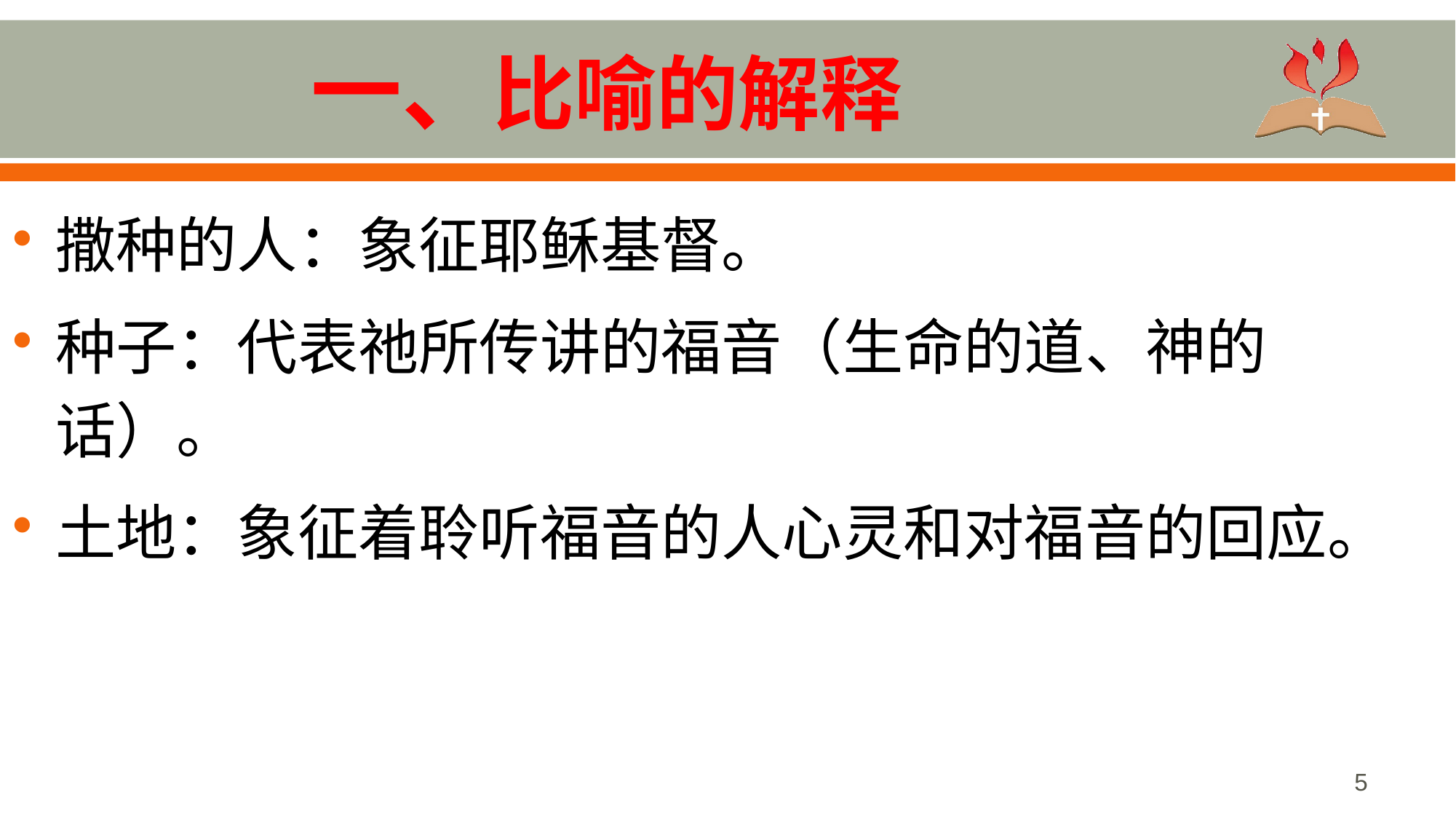

# 一、比喻的解释
撒种的人：象征耶稣基督。
种子：代表祂所传讲的福音（生命的道、神的话）。
土地：象征着聆听福音的人心灵和对福音的回应。

5